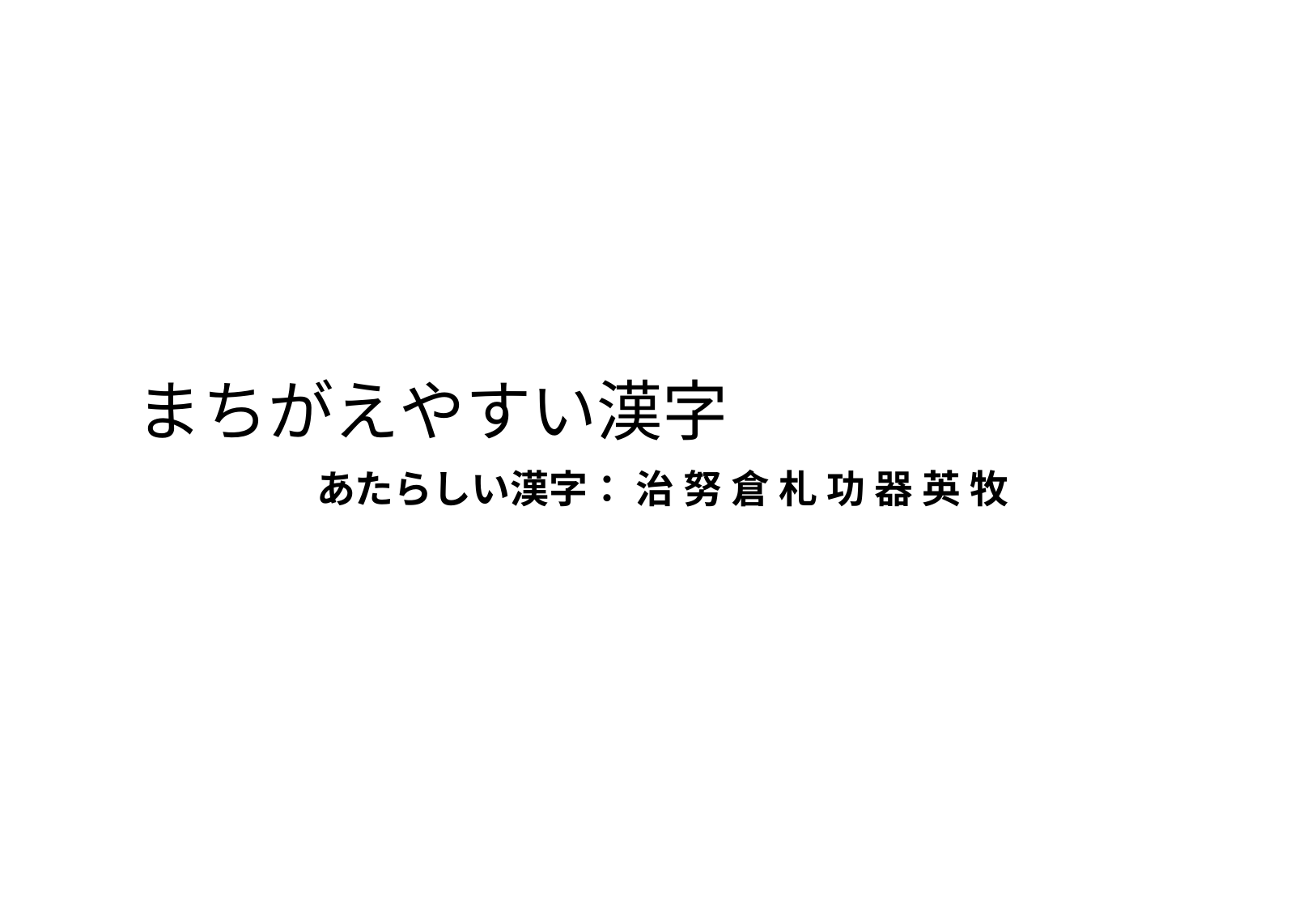

# まちがえやすい漢字
あたらしい漢字： 治 努 倉 札 功 器 英 牧